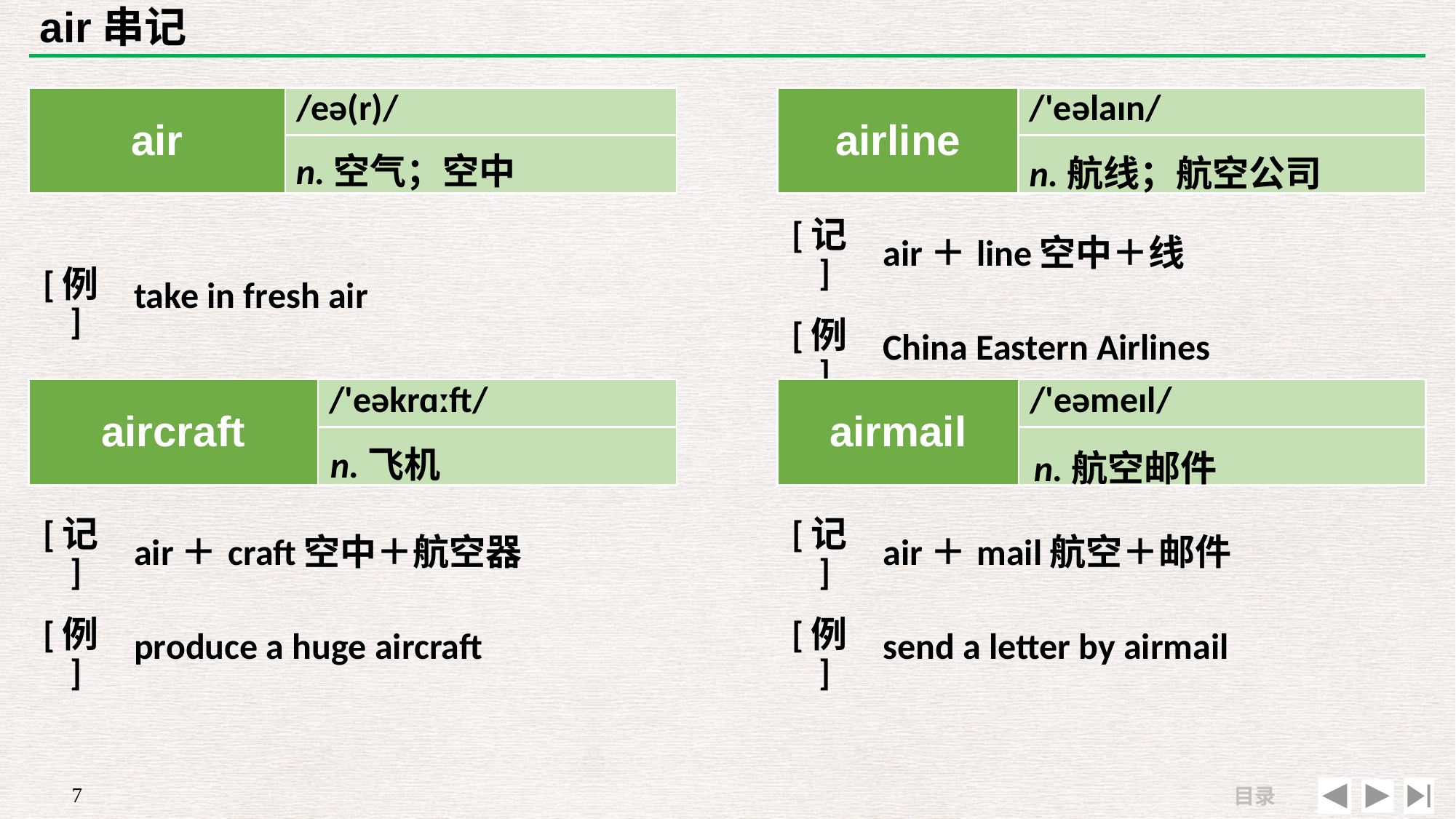

# air串记

| air | /eə(r)/ |
| --- | --- |
|  |  |
| airline | /'eəlaɪn/ |
| --- | --- |
|  |  |
n.空气；空中
n.航线；航空公司
| [记] | air＋line空中＋线 |
| --- | --- |
| [例] | China Eastern Airlines |
|  |  |
| --- | --- |
| [例] | take in fresh air |
| aircraft | /'eəkrɑːft/ |
| --- | --- |
|  |  |
| airmail | /'eəmeɪl/ |
| --- | --- |
|  |  |
n.飞机
n.航空邮件
| [记] | air＋craft空中＋航空器 |
| --- | --- |
| [例] | produce a huge aircraft |
| [记] | air＋mail航空＋邮件 |
| --- | --- |
| [例] | send a letter by airmail |